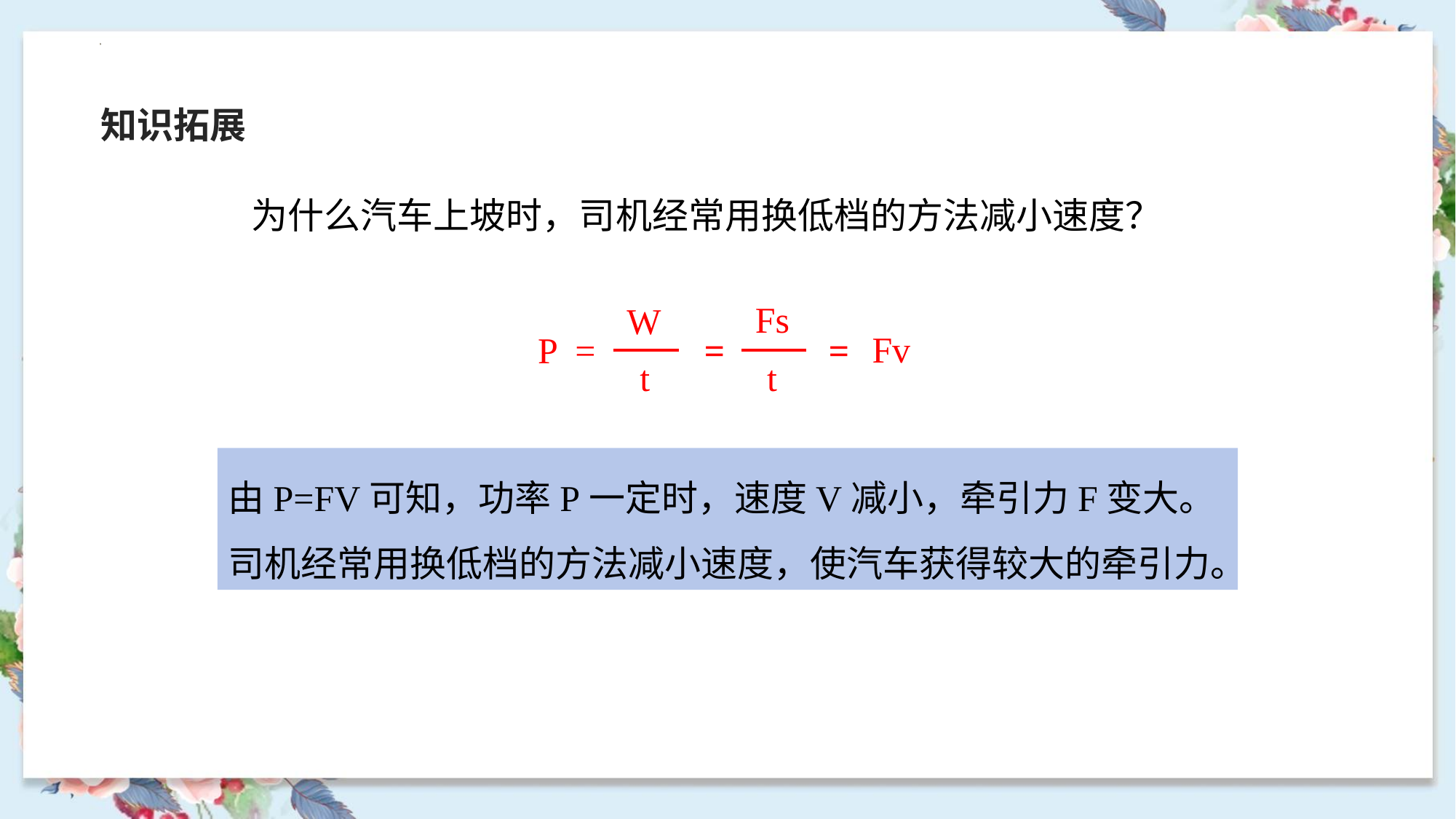

知识拓展
为什么汽车上坡时，司机经常用换低档的方法减小速度？
Fs
W
P  =
t
Fv
 =
 =
t
由P=FV可知，功率P一定时，速度V减小，牵引力F变大。司机经常用换低档的方法减小速度，使汽车获得较大的牵引力。